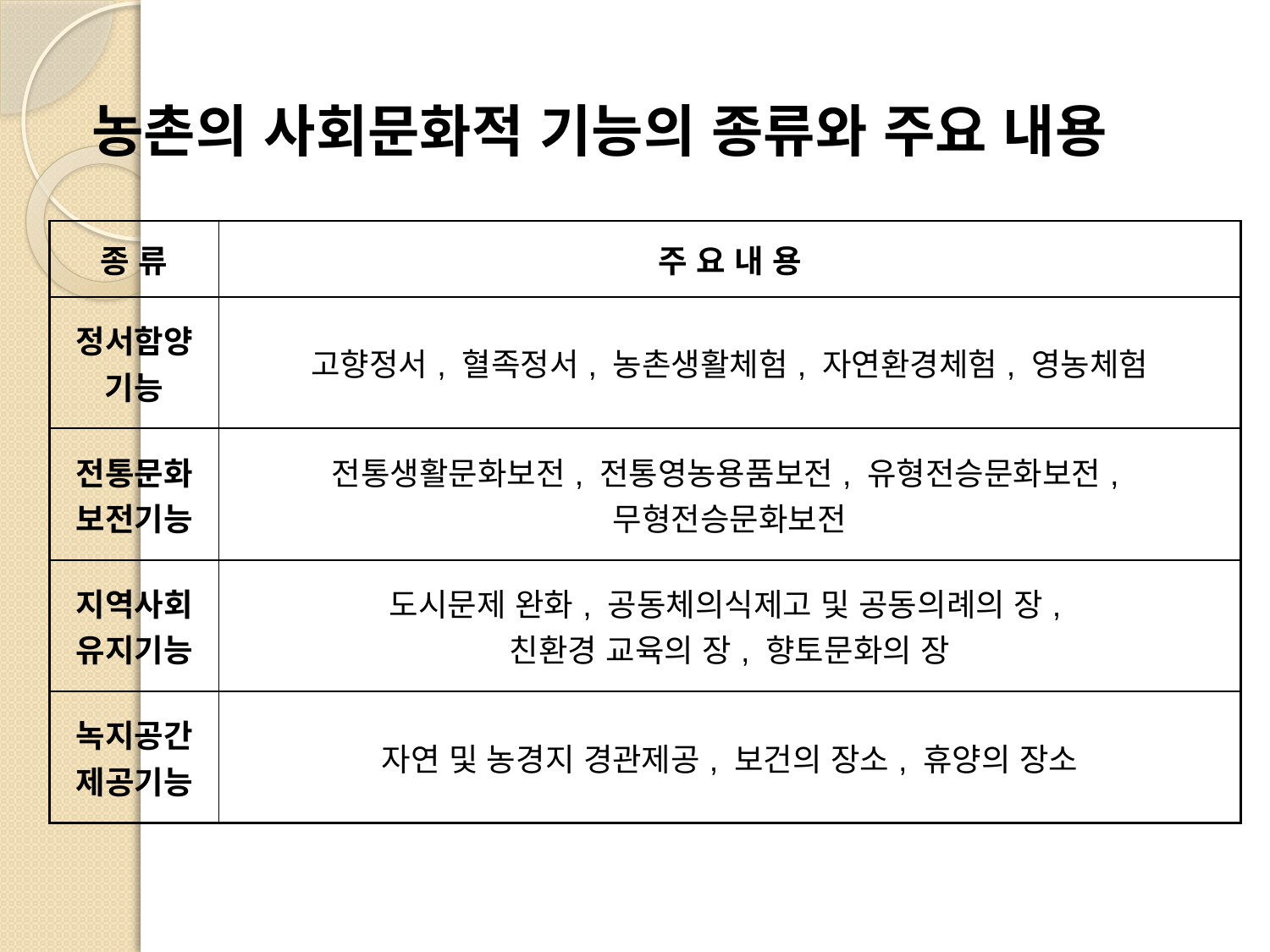

# 농촌의 사회문화적 기능의 종류와 주요 내용
| 종 류 | 주 요 내 용 |
| --- | --- |
| 정서함양기능 | 고향정서, 혈족정서, 농촌생활체험, 자연환경체험, 영농체험 |
| 전통문화 보전기능 | 전통생활문화보전, 전통영농용품보전, 유형전승문화보전, 무형전승문화보전 |
| 지역사회 유지기능 | 도시문제 완화, 공동체의식제고 및 공동의례의 장, 친환경 교육의 장, 향토문화의 장 |
| 녹지공간 제공기능 | 자연 및 농경지 경관제공, 보건의 장소, 휴양의 장소 |